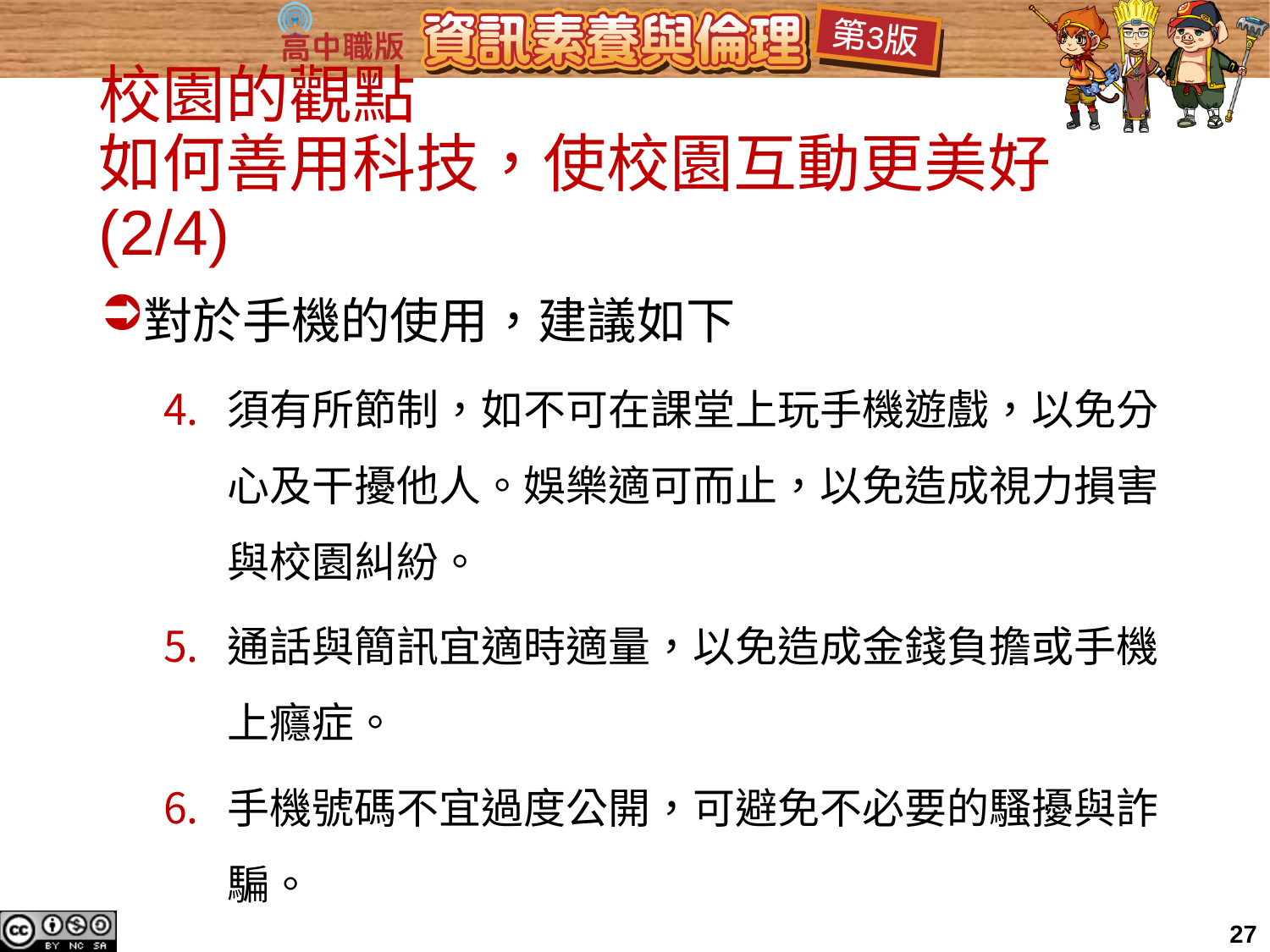

# 校園的觀點 如何善用科技，使校園互動更美好(2/4)
對於手機的使用，建議如下
須有所節制，如不可在課堂上玩手機遊戲，以免分心及干擾他人。娛樂適可而止，以免造成視力損害與校園糾紛。
通話與簡訊宜適時適量，以免造成金錢負擔或手機上癮症。
手機號碼不宜過度公開，可避免不必要的騷擾與詐騙。
27